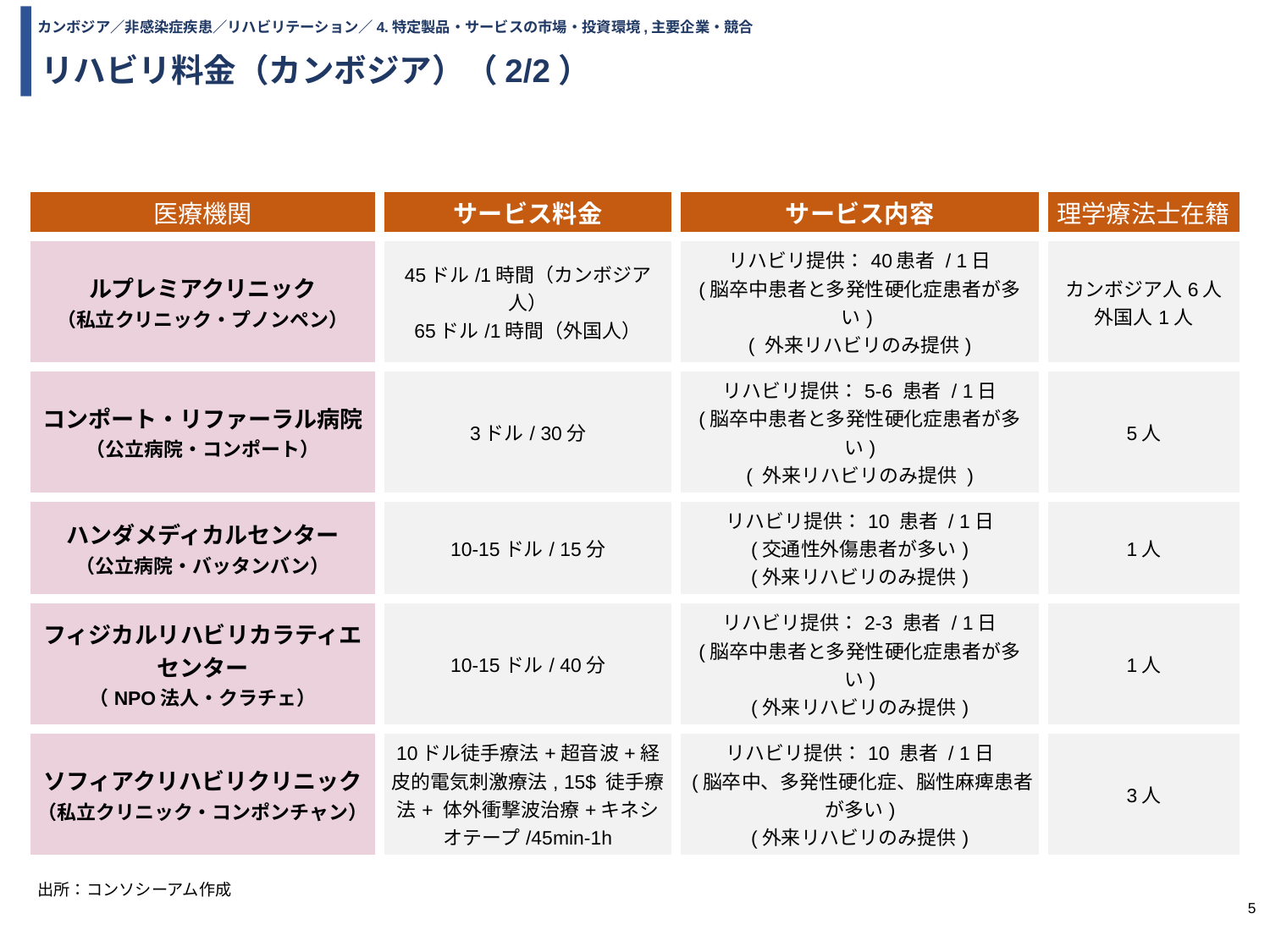

カンボジア／非感染症疾患／リハビリテーション／4.特定製品・サービスの市場・投資環境,主要企業・競合
# リハビリ料金（カンボジア）（2/2）
| 医療機関 | サービス料金 | サービス内容 | 理学療法士在籍 |
| --- | --- | --- | --- |
| ルプレミアクリニック （私立クリニック・プノンペン） | 45ドル/1時間（カンボジア人） 65ドル/1時間（外国人） | リハビリ提供：40患者 / 1日 (脳卒中患者と多発性硬化症患者が多い) ( 外来リハビリのみ提供) | カンボジア人6人 外国人1人 |
| コンポート・リファーラル病院 （公立病院・コンポート） | 3ドル/ 30分 | リハビリ提供：5-6 患者 / 1日 (脳卒中患者と多発性硬化症患者が多い) ( 外来リハビリのみ提供 ) | 5人 |
| ハンダメディカルセンター （公立病院・バッタンバン） | 10-15ドル/ 15分 | リハビリ提供：10 患者 / 1日 (交通性外傷患者が多い) (外来リハビリのみ提供) | 1人 |
| フィジカルリハビリカラティエセンター （NPO法人・クラチェ） | 10-15ドル/ 40分 | リハビリ提供：2-3 患者 / 1日 (脳卒中患者と多発性硬化症患者が多い) (外来リハビリのみ提供) | 1人 |
| ソフィアクリハビリクリニック （私立クリニック・コンポンチャン） | 10ドル徒手療法+超音波+経皮的電気刺激療法, 15$ 徒手療法+ 体外衝撃波治療+キネシオテープ/45min-1h | リハビリ提供：10 患者 / 1日 (脳卒中、多発性硬化症、脳性麻痺患者が多い) (外来リハビリのみ提供) | 3人 |
出所：コンソシーアム作成
5